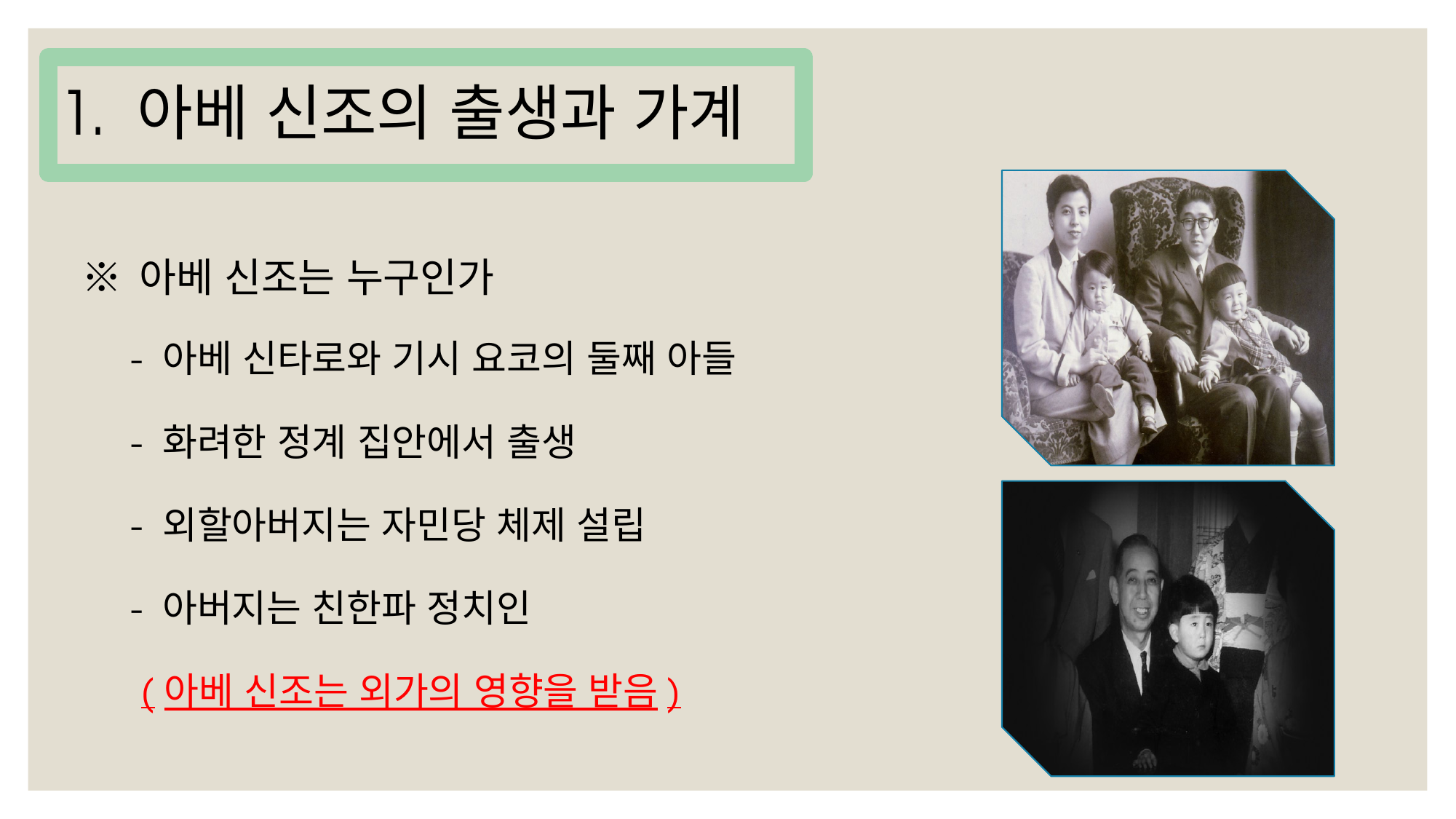

1. 아베 신조의 출생과 가계

※ 아베 신조는 누구인가
- 아베 신타로와 기시 요코의 둘째 아들
- 화려한 정계 집안에서 출생

- 외할아버지는 자민당 체제 설립
- 아버지는 친한파 정치인
 (아베 신조는 외가의 영향을 받음)